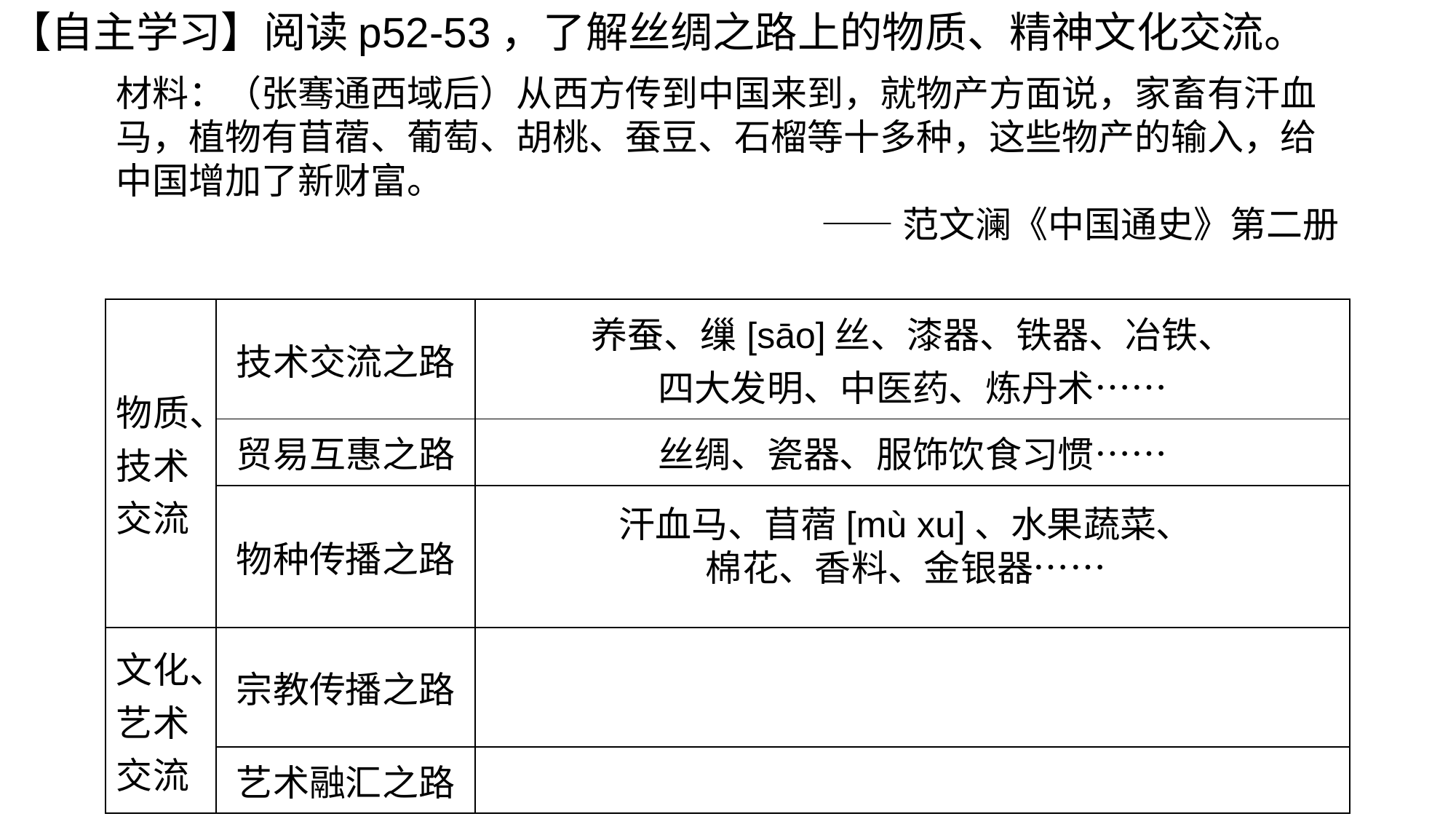

【自主学习】阅读p52-53，了解丝绸之路上的物质、精神文化交流。
材料：（张骞通西域后）从西方传到中国来到，就物产方面说，家畜有汗血马，植物有苜蓿、葡萄、胡桃、蚕豆、石榴等十多种，这些物产的输入，给中国增加了新财富。
——范文澜《中国通史》第二册
| 物质、技术交流 | 技术交流之路 | 养蚕、缫[sāo]丝、漆器、铁器、冶铁、 四大发明、中医药、炼丹术…… |
| --- | --- | --- |
|  | 贸易互惠之路 | 丝绸、瓷器、服饰饮食习惯…… |
|  | 物种传播之路 |  |
| 文化、艺术交流 | 宗教传播之路 |  |
|  | 艺术融汇之路 |  |
汗血马、苜蓿[mù xu]、水果蔬菜、
棉花、香料、金银器……